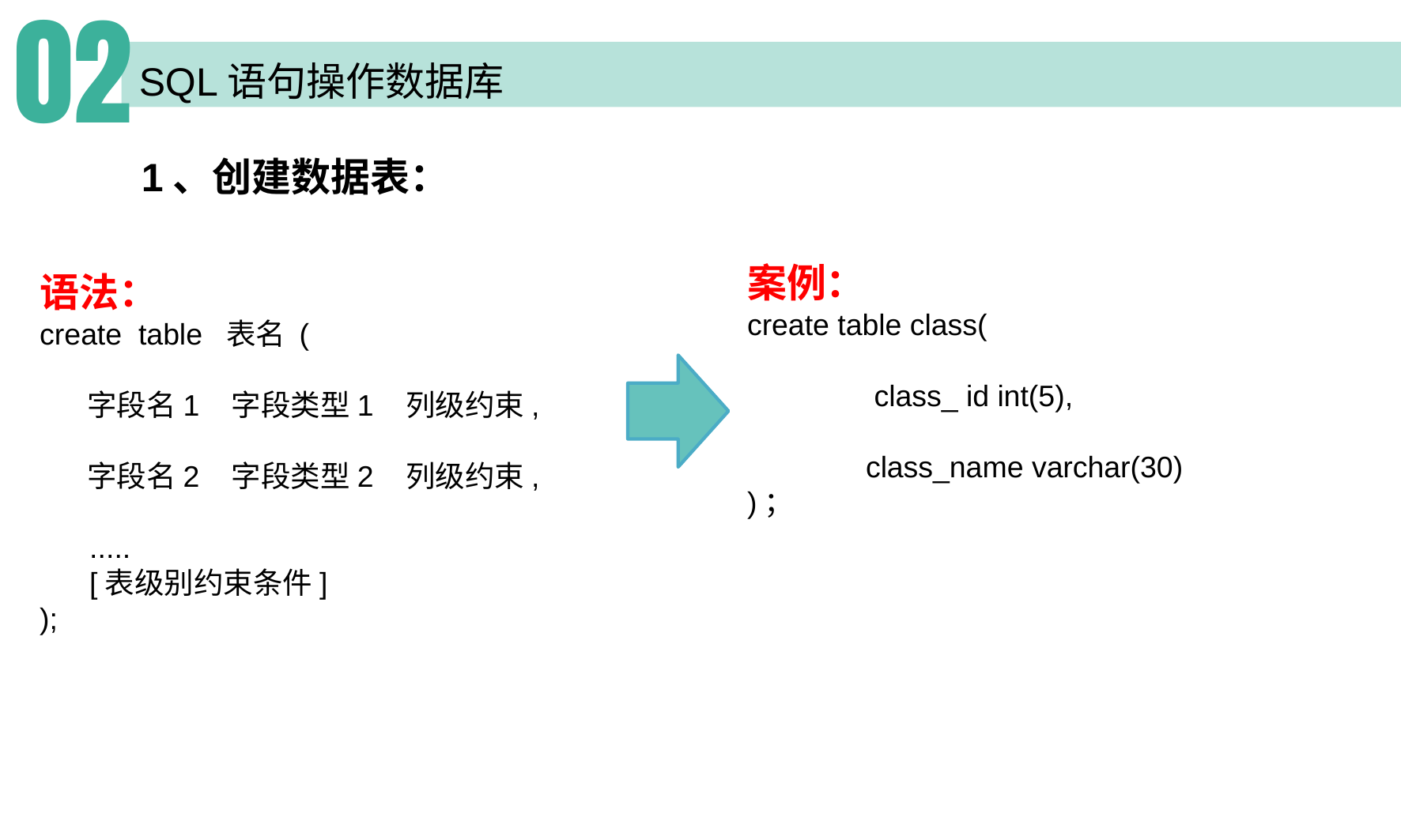

02

SQL语句操作数据库
1、创建数据表：

案例：
create table class(

	 class_ id int(5),

	class_name varchar(30)
)；
语法：
create  table  表名 (

      字段名1   字段类型1   列级约束,

      字段名2   字段类型2   列级约束,

      .....
      [表级别约束条件]
);